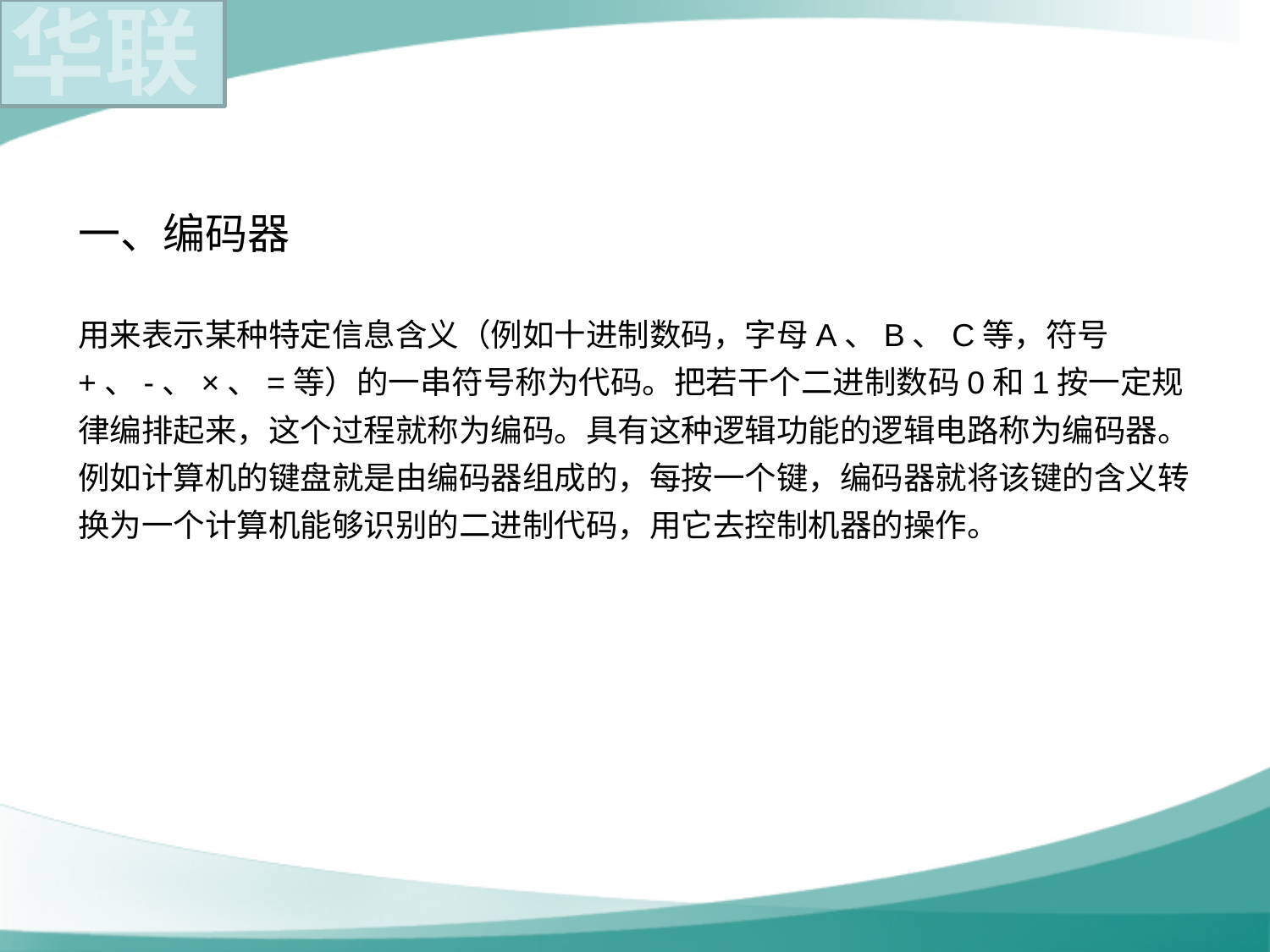

一、编码器
用来表示某种特定信息含义（例如十进制数码，字母A、B、C等，符号+、-、×、=等）的一串符号称为代码。把若干个二进制数码0和1按一定规律编排起来，这个过程就称为编码。具有这种逻辑功能的逻辑电路称为编码器。例如计算机的键盘就是由编码器组成的，每按一个键，编码器就将该键的含义转换为一个计算机能够识别的二进制代码，用它去控制机器的操作。